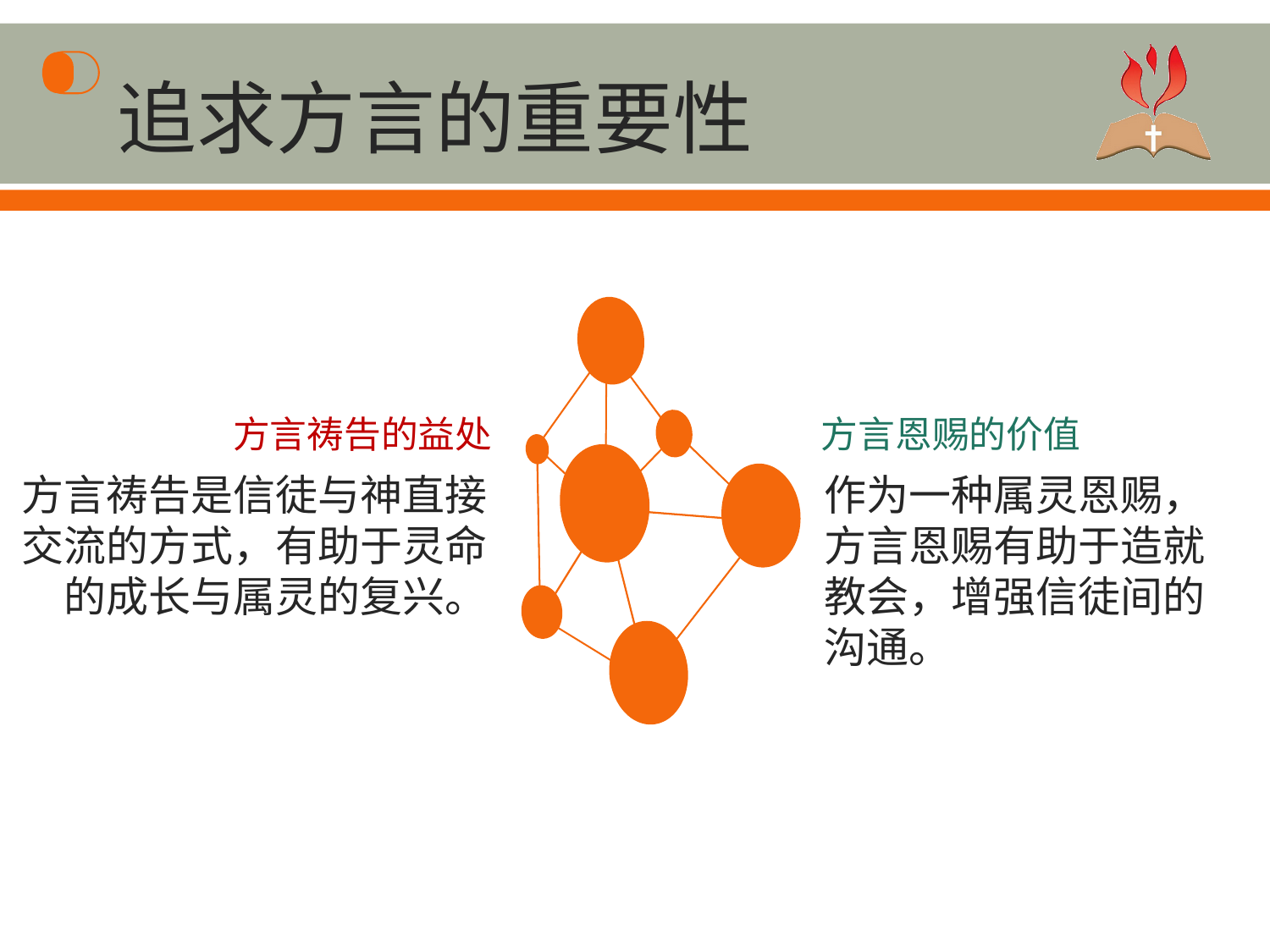

追求方言的重要性

方言祷告的益处
方言恩赐的价值

作为一种属灵恩赐，方言恩赐有助于造就教会，增强信徒间的沟通。
方言祷告是信徒与神直接交流的方式，有助于灵命的成长与属灵的复兴。